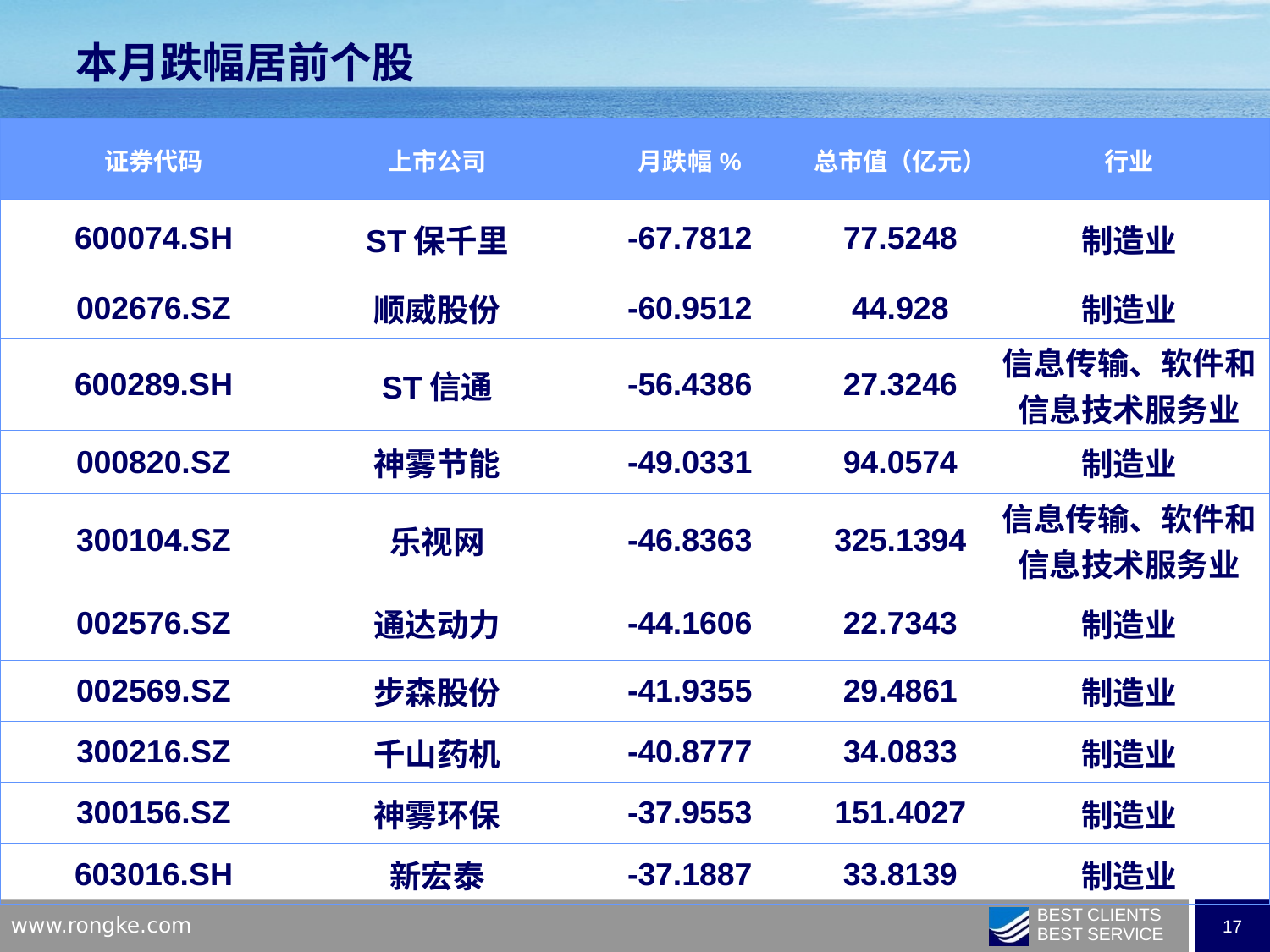

本月跌幅居前个股
| 证券代码 | 上市公司 | 月跌幅% | 总市值（亿元） | 行业 |
| --- | --- | --- | --- | --- |
| 600074.SH | ST保千里 | -67.7812 | 77.5248 | 制造业 |
| 002676.SZ | 顺威股份 | -60.9512 | 44.928 | 制造业 |
| 600289.SH | ST信通 | -56.4386 | 27.3246 | 信息传输、软件和信息技术服务业 |
| 000820.SZ | 神雾节能 | -49.0331 | 94.0574 | 制造业 |
| 300104.SZ | 乐视网 | -46.8363 | 325.1394 | 信息传输、软件和信息技术服务业 |
| 002576.SZ | 通达动力 | -44.1606 | 22.7343 | 制造业 |
| 002569.SZ | 步森股份 | -41.9355 | 29.4861 | 制造业 |
| 300216.SZ | 千山药机 | -40.8777 | 34.0833 | 制造业 |
| 300156.SZ | 神雾环保 | -37.9553 | 151.4027 | 制造业 |
| 603016.SH | 新宏泰 | -37.1887 | 33.8139 | 制造业 |
|  |  |  |  |  |